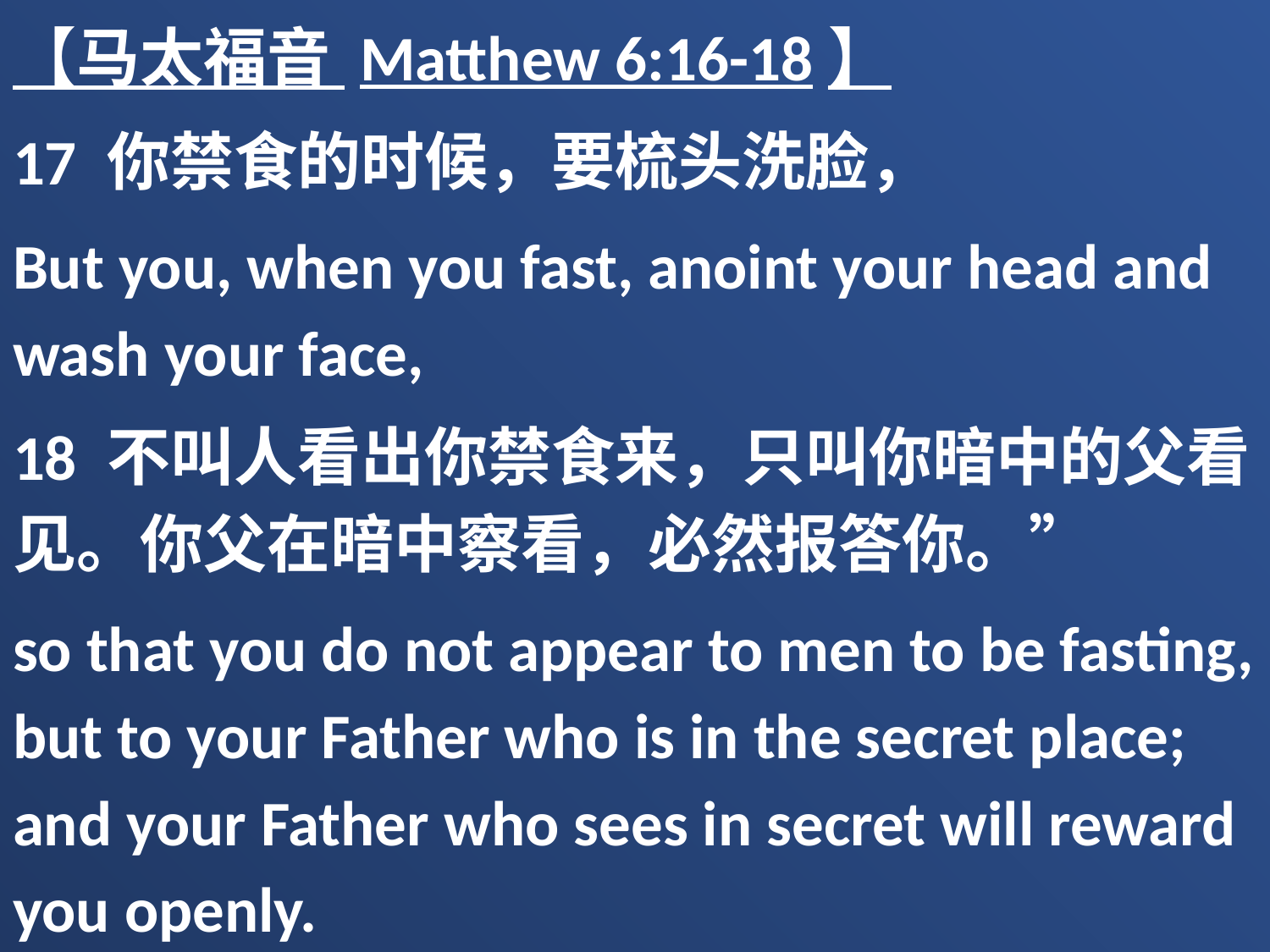

【马太福音 Matthew 6:16-18】
17 你禁食的时候，要梳头洗脸，
But you, when you fast, anoint your head and wash your face,
18 不叫人看出你禁食来，只叫你暗中的父看见。你父在暗中察看，必然报答你。”
so that you do not appear to men to be fasting, but to your Father who is in the secret place; and your Father who sees in secret will reward you openly.